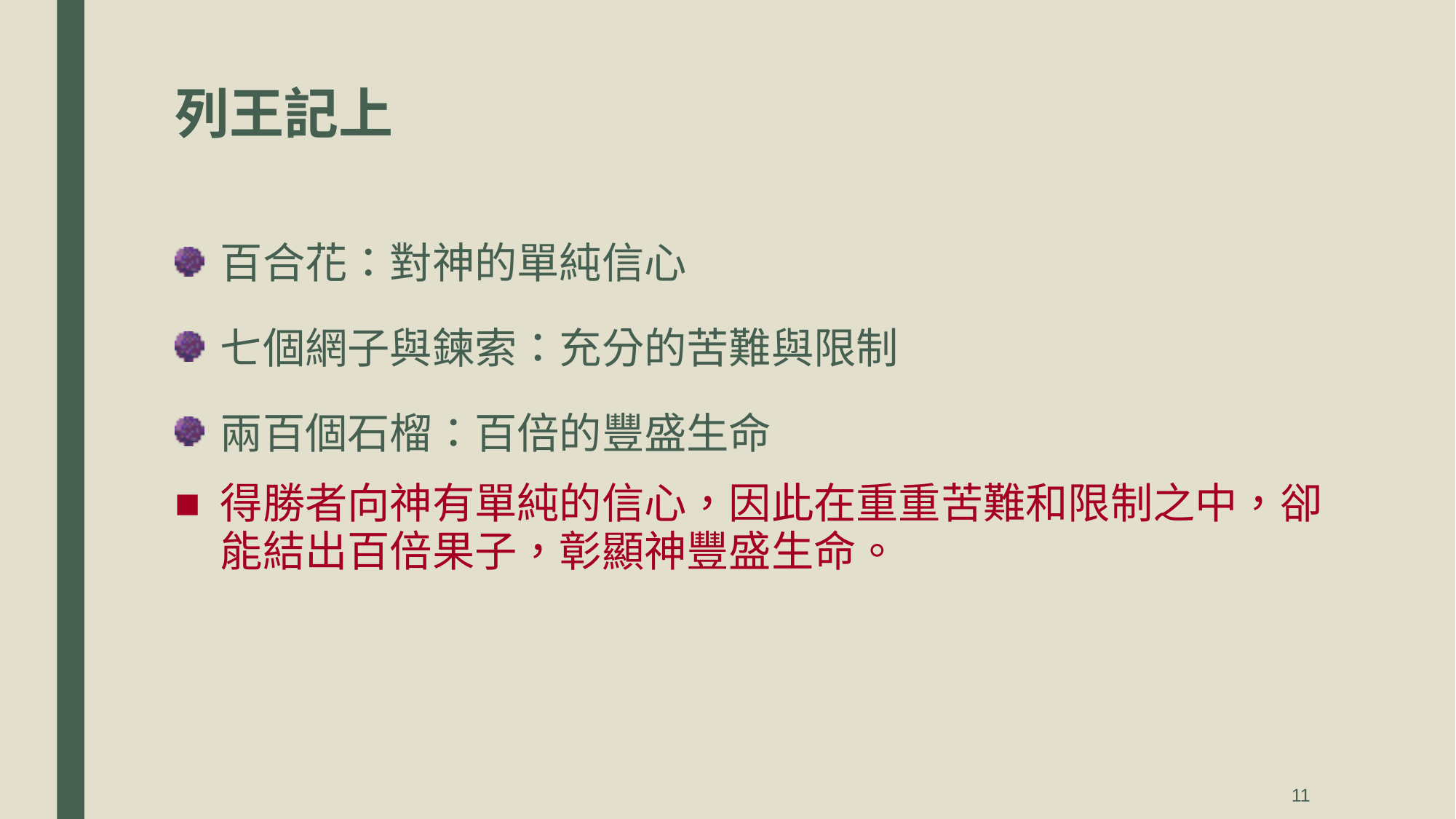

# 列王記上
百合花：對神的單純信心
七個網子與鍊索：充分的苦難與限制
兩百個石榴：百倍的豐盛生命
得勝者向神有單純的信心，因此在重重苦難和限制之中，卻能結出百倍果子，彰顯神豐盛生命。

11